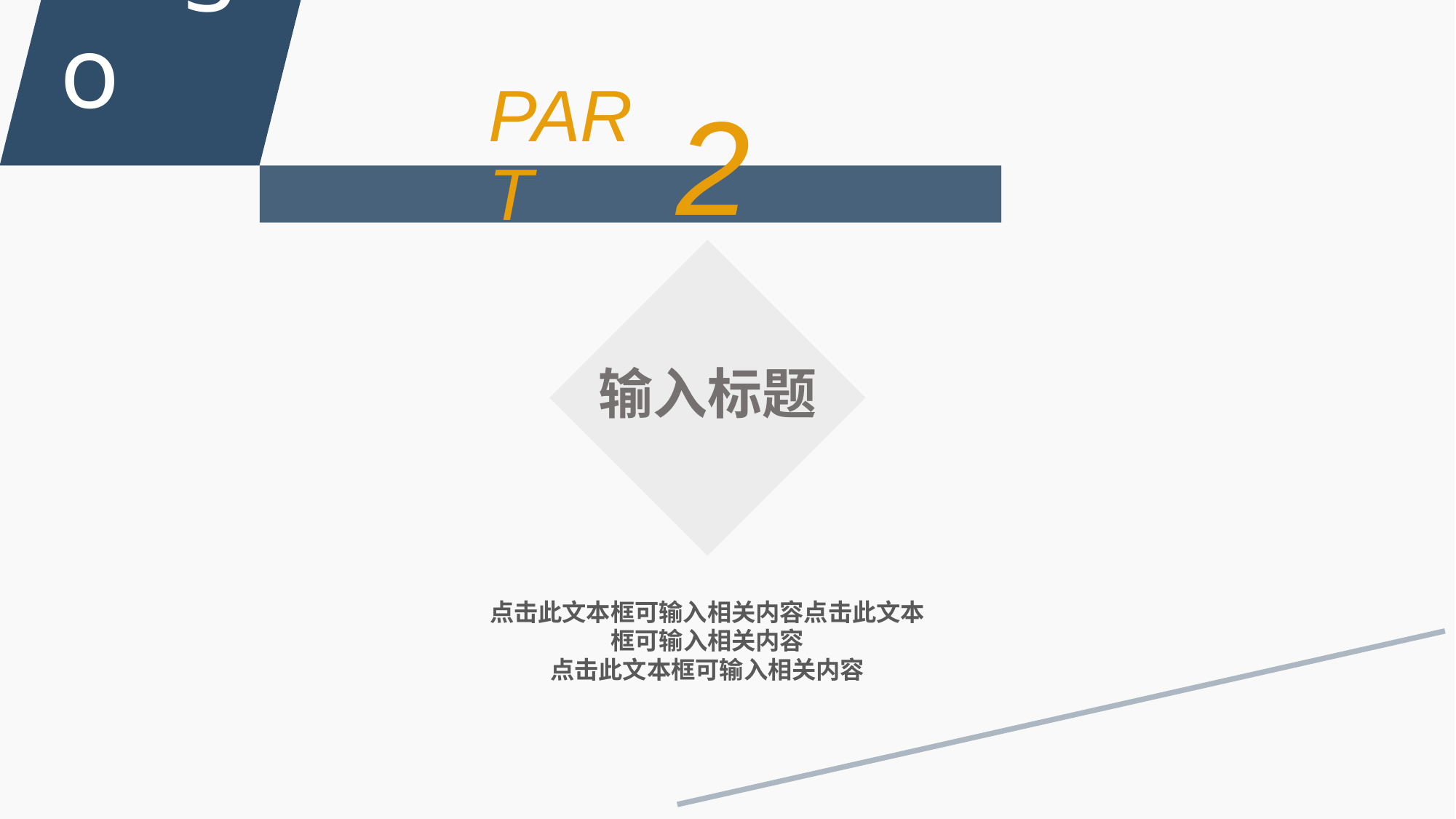

Logo

PART
2

输入标题
点击此文本框可输入相关内容点击此文本框可输入相关内容
点击此文本框可输入相关内容